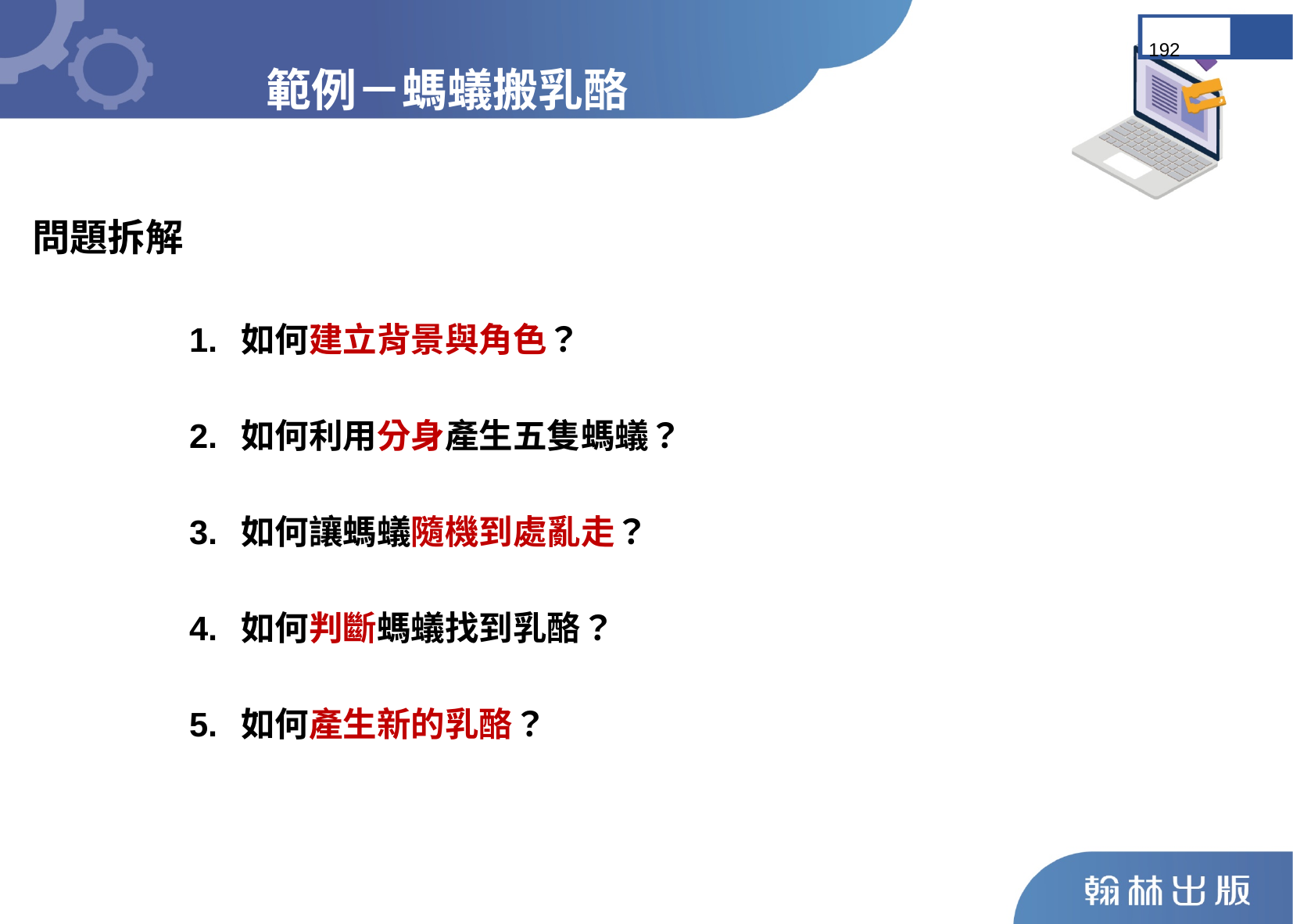

範例－螞蟻搬乳酪
192
問題拆解
1. 如何建立背景與角色？
2. 如何利用分身產生五隻螞蟻？
3. 如何讓螞蟻隨機到處亂走？
4. 如何判斷螞蟻找到乳酪？
5. 如何產生新的乳酪？